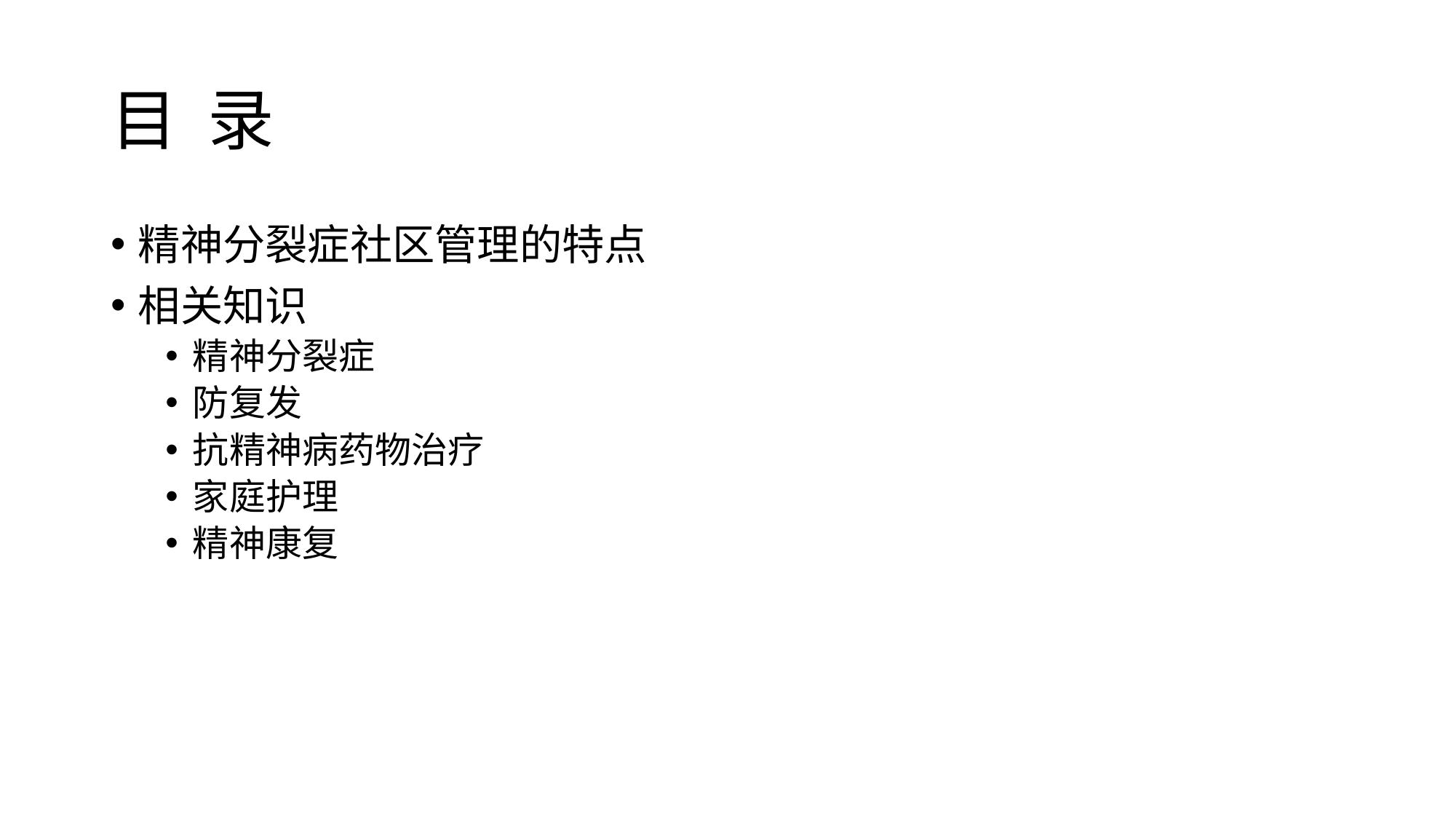

# 目  录
精神分裂症社区管理的特点
相关知识
精神分裂症
防复发
抗精神病药物治疗
家庭护理
精神康复
2